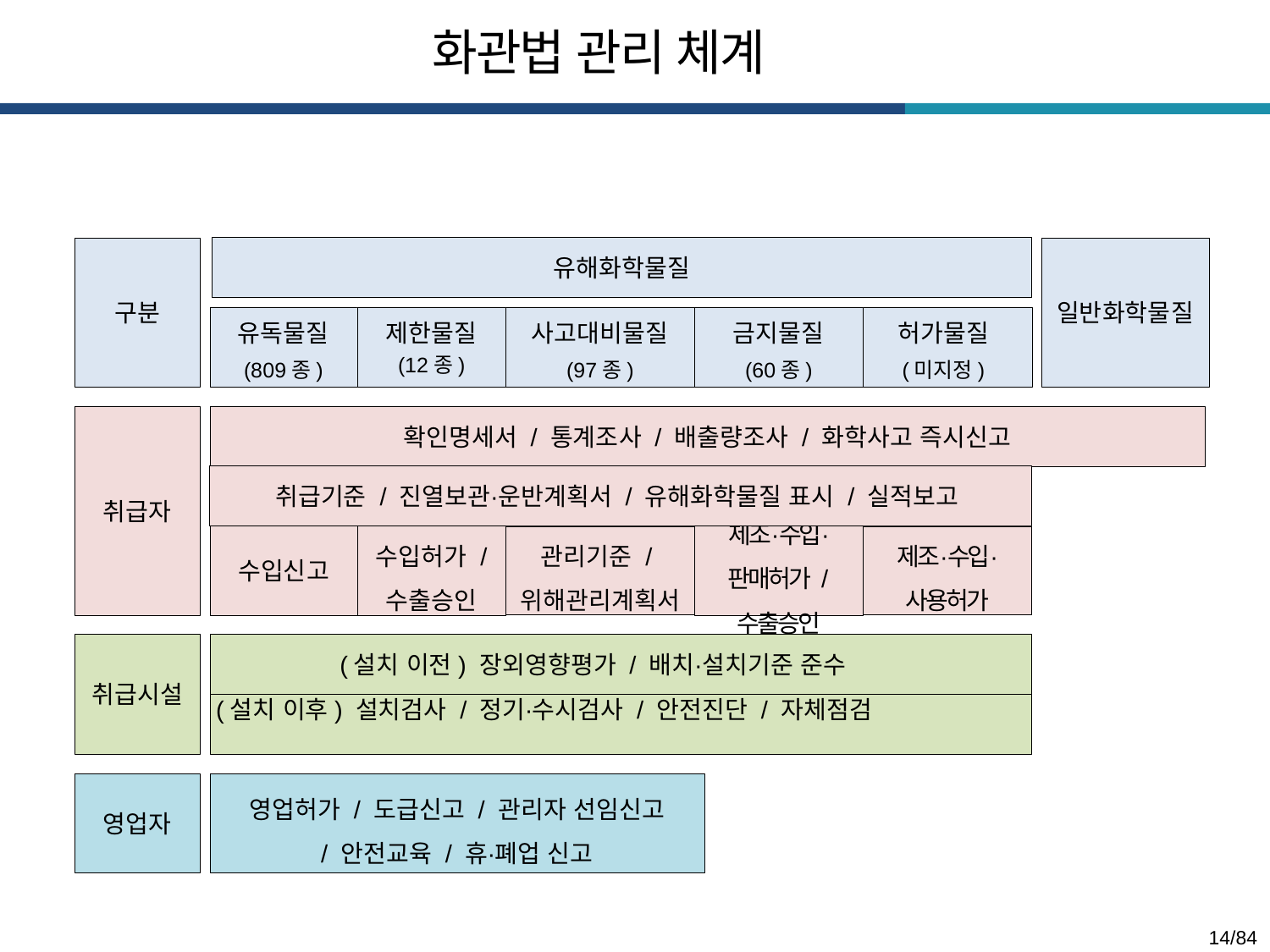

화관법 관리 체계
유해화학물질
구분
유독물질
(809종)
취급자
확인명세서 / 통계조사 / 배출량조사 / 화학사고 즉시신고
수입신고
수입허가 / 수출승인
제조∙수입∙판매허가 /  수출승인
(설치 이전) 장외영향평가 / 배치∙설치기준 준수
취급시설
(설치 이후) 설치검사 / 정기∙수시검사 / 안전진단 / 자체점검
영업자
영업허가 / 도급신고 / 관리자 선임신고
/ 안전교육 / 휴∙폐업 신고
일반화학물질
제한물질
(12종)
사고대비물질
(97종)
금지물질
(60종)
허가물질
(미지정)
취급기준 / 진열보관∙운반계획서 / 유해화학물질 표시 / 실적보고
관리기준 /
위해관리계획서
제조∙수입∙사용허가